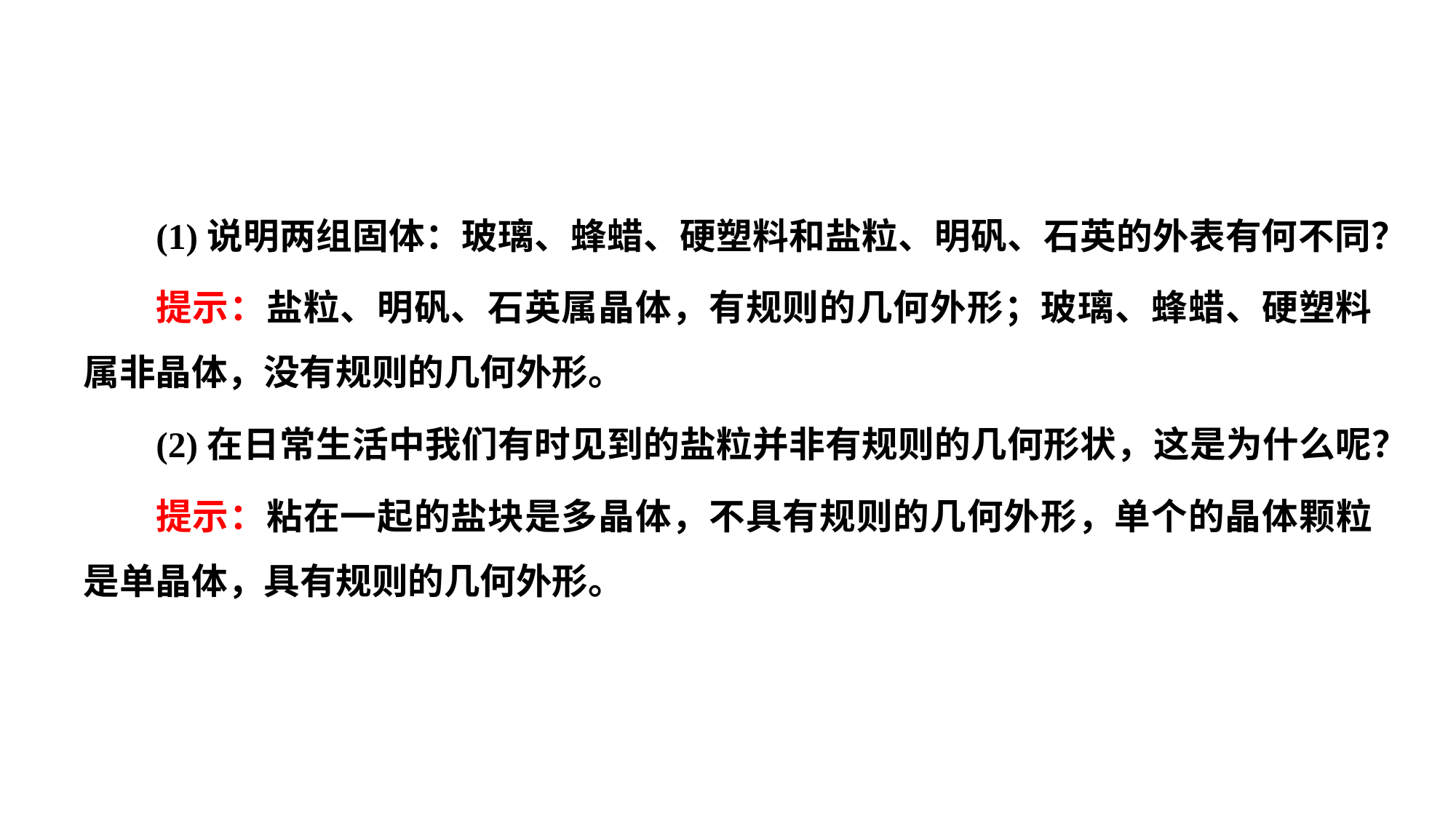

(1)说明两组固体：玻璃、蜂蜡、硬塑料和盐粒、明矾、石英的外表有何不同？
提示：盐粒、明矾、石英属晶体，有规则的几何外形；玻璃、蜂蜡、硬塑料属非晶体，没有规则的几何外形。
(2)在日常生活中我们有时见到的盐粒并非有规则的几何形状，这是为什么呢？
提示：粘在一起的盐块是多晶体，不具有规则的几何外形，单个的晶体颗粒是单晶体，具有规则的几何外形。